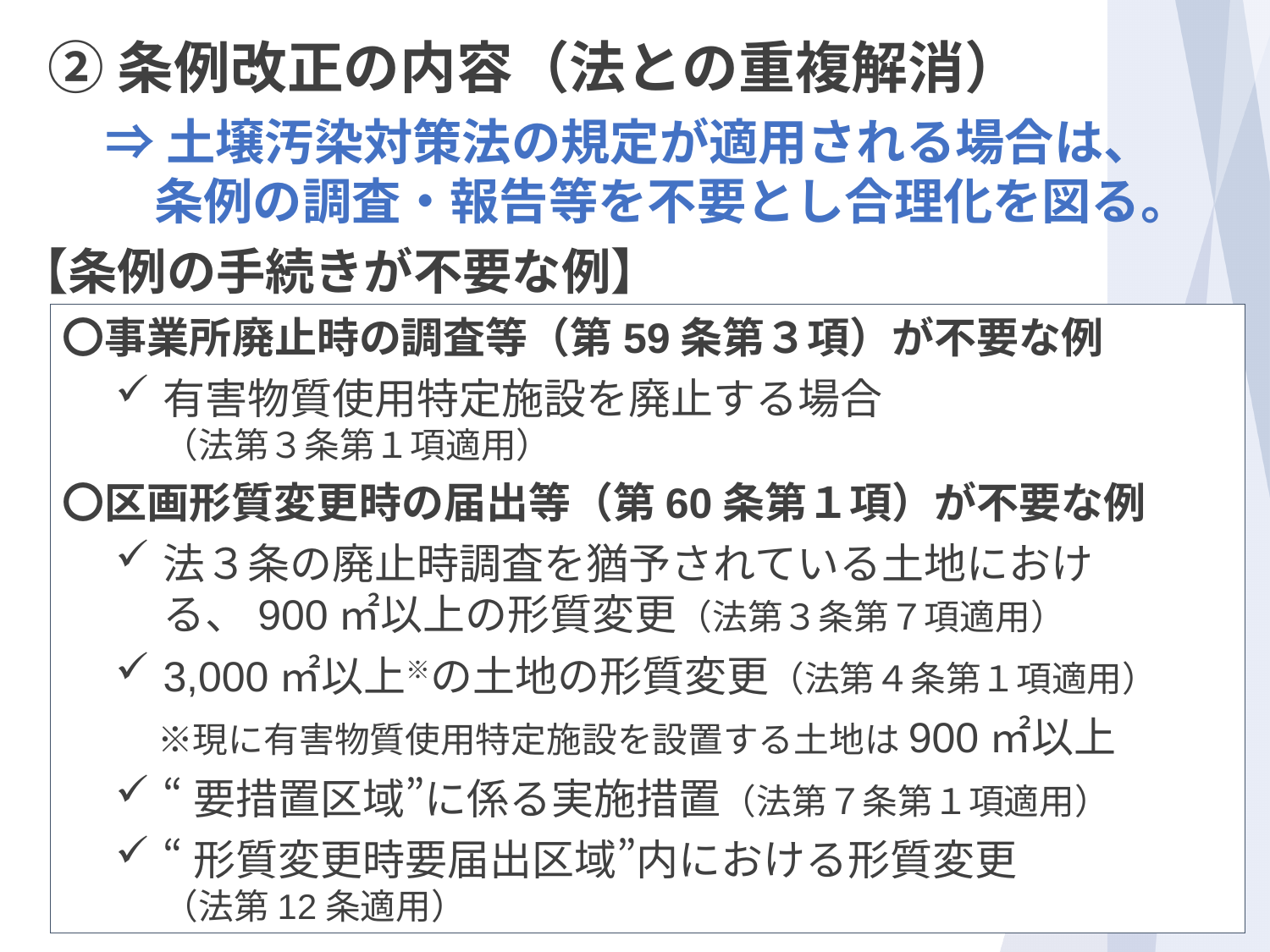

②条例改正の内容（法との重複解消）
⇒土壌汚染対策法の規定が適用される場合は、
　条例の調査・報告等を不要とし合理化を図る。
【条例の手続きが不要な例】
〇事業所廃止時の調査等（第59条第３項）が不要な例
有害物質使用特定施設を廃止する場合
（法第３条第１項適用）
〇区画形質変更時の届出等（第60条第１項）が不要な例
法３条の廃止時調査を猶予されている土地における、900㎡以上の形質変更（法第３条第７項適用）
3,000㎡以上※の土地の形質変更（法第４条第１項適用）
　※現に有害物質使用特定施設を設置する土地は900㎡以上
“要措置区域”に係る実施措置（法第７条第１項適用）
“形質変更時要届出区域”内における形質変更
（法第12条適用）
43